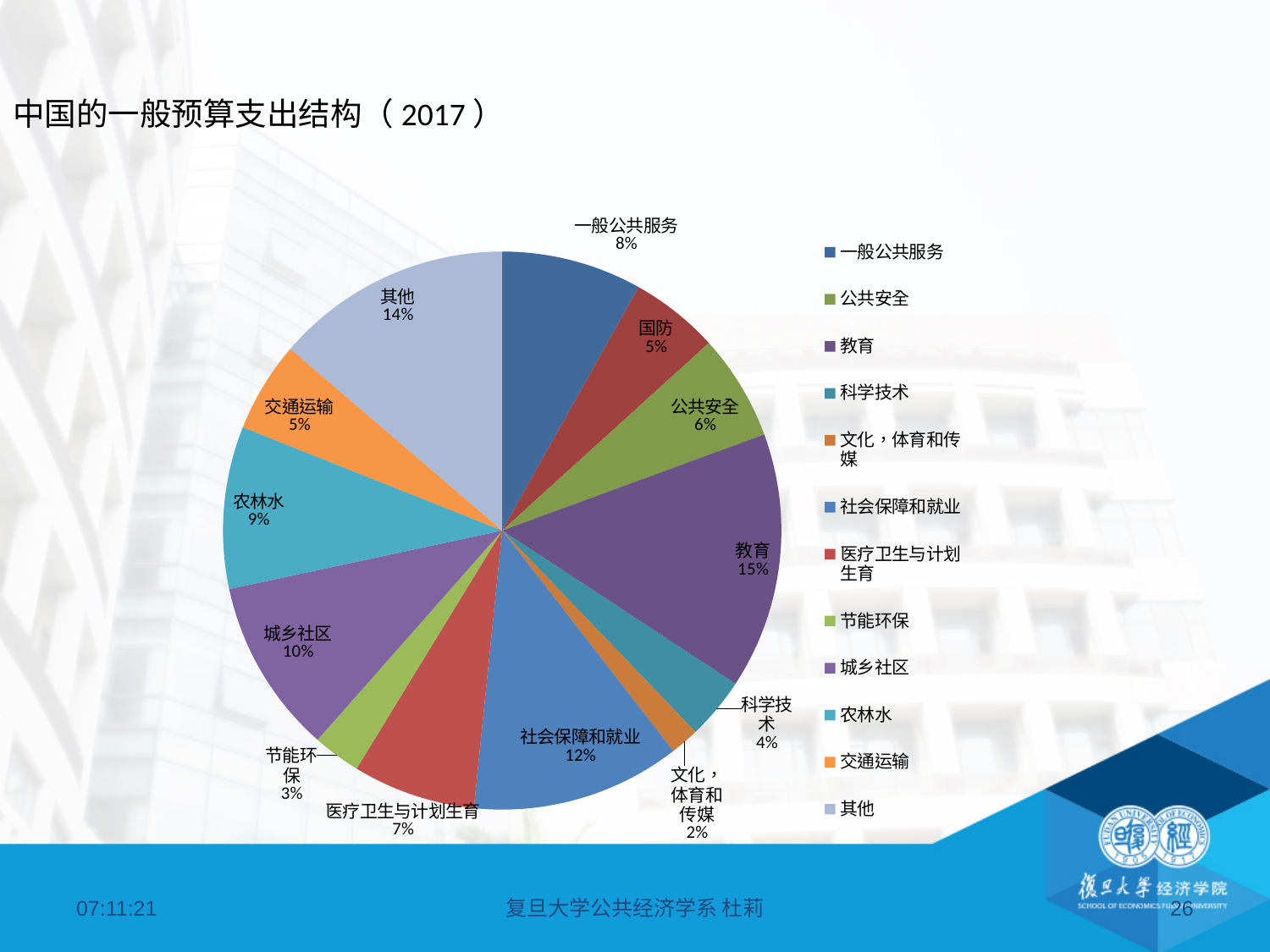

中国的一般预算支出结构（2017）

### Chart

| Category |  |
|---|---|
| 一般公共服务 | 16510.36 |
| 国防 | 10432.37 |
| 公共安全 | 12461.27 |
| 教育 | 30153.18 |
| 科学技术 | 7266.98 |
| 文化，体育和传媒 | 3391.93 |
| 社会保障和就业 | 24611.68 |
| 医疗卫生与计划生育 | 14450.63 |
| 节能环保 | 5617.33 |
| 城乡社区 | 20585.0 |
| 农林水 | 19088.99 |
| 交通运输 | 10673.98 |
| 其他 | 27841.790000000008 |
07:11:21
复旦大学公共经济学系 杜莉
26